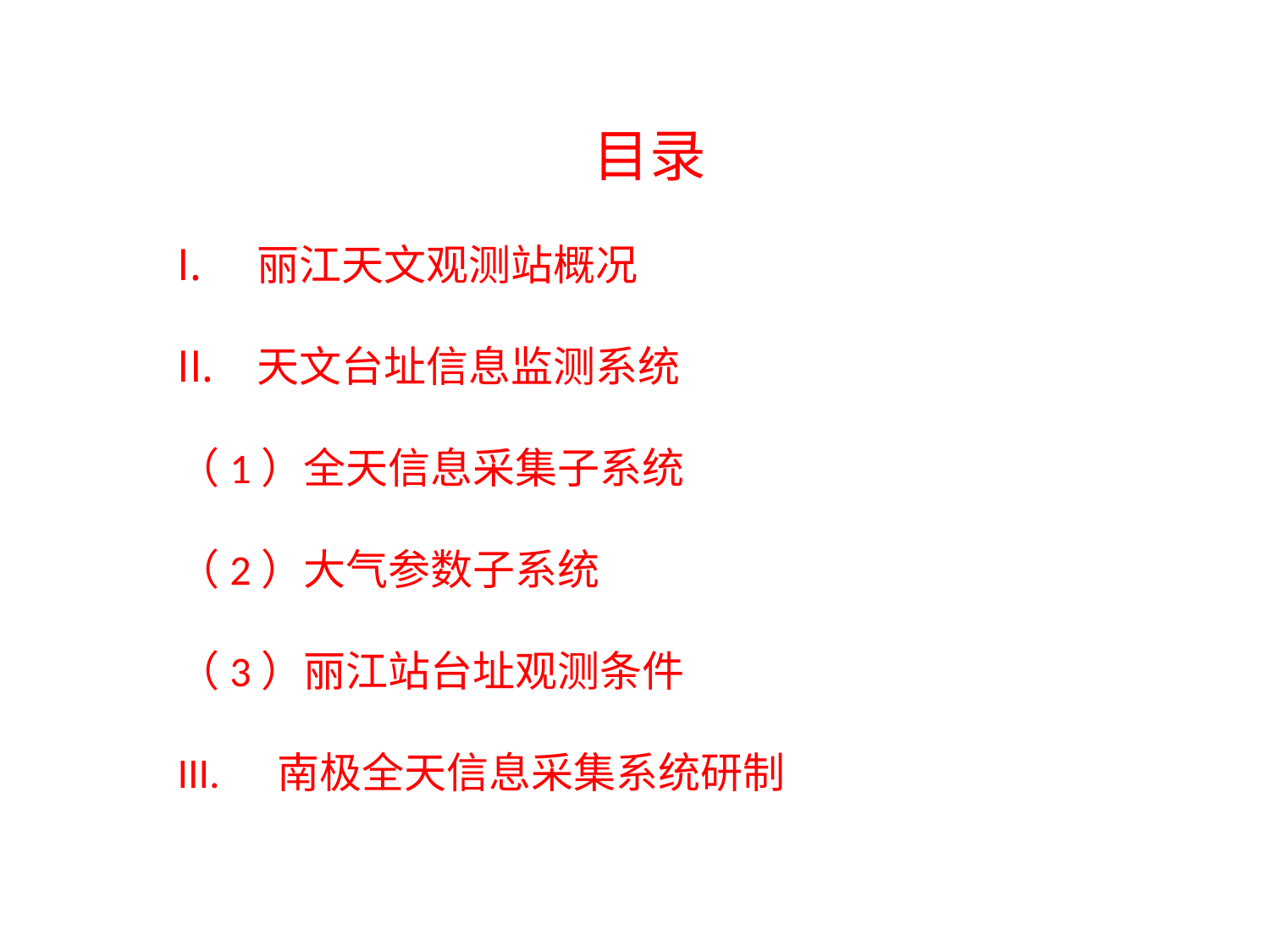

目录
丽江天文观测站概况
天文台址信息监测系统
（1）全天信息采集子系统
（2）大气参数子系统
（3）丽江站台址观测条件
III.     南极全天信息采集系统研制